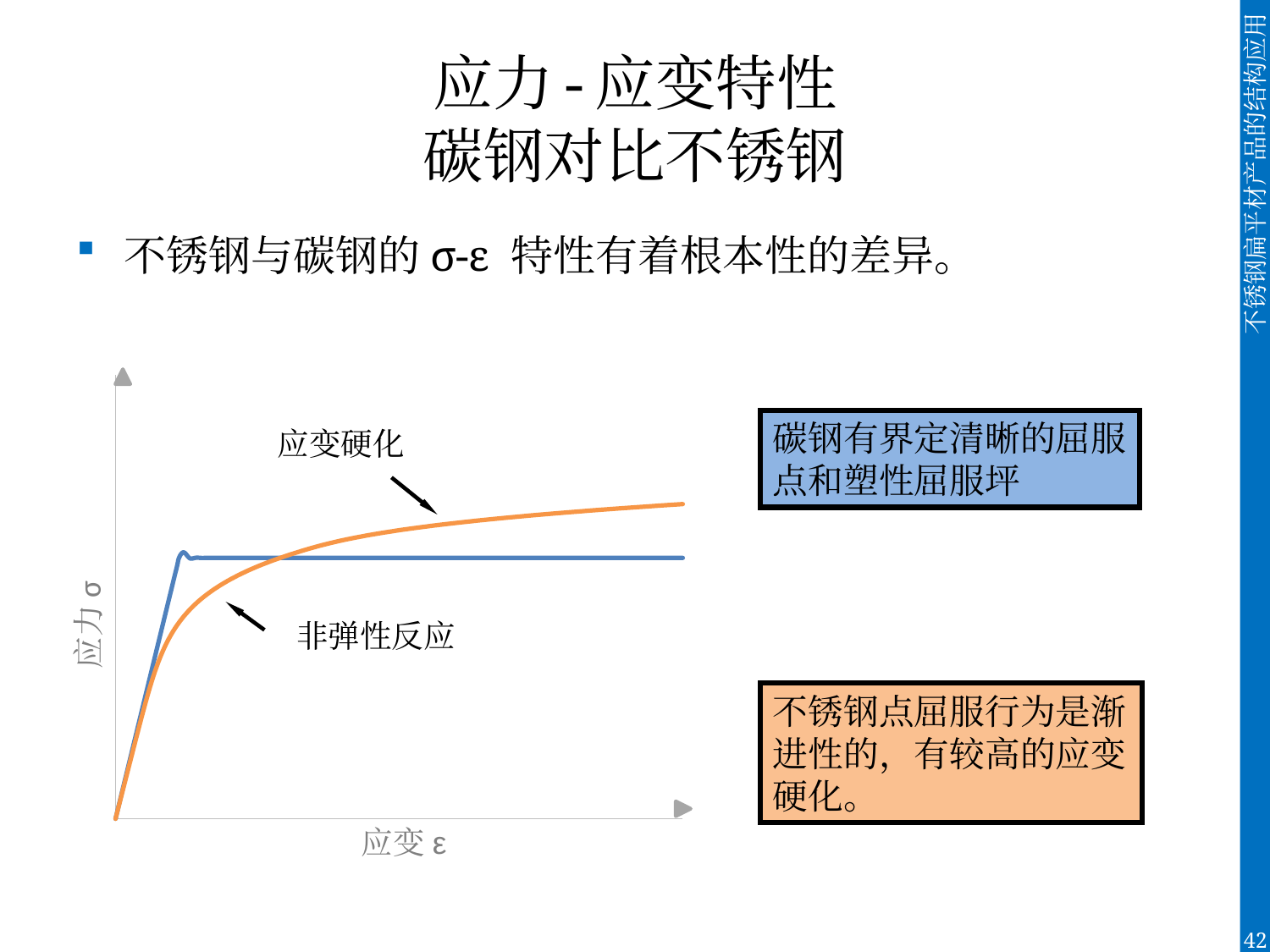

# 应力-应变特性 碳钢对比不锈钢
不锈钢与碳钢的σ-ε 特性有着根本性的差异。

### Chart

| Category |  |  |
|---|---|---|
碳钢有界定清晰的屈服点和塑性屈服坪
应变硬化

应力σ

非弹性反应
不锈钢点屈服行为是渐进性的，有较高的应变硬化。

应变ε
42